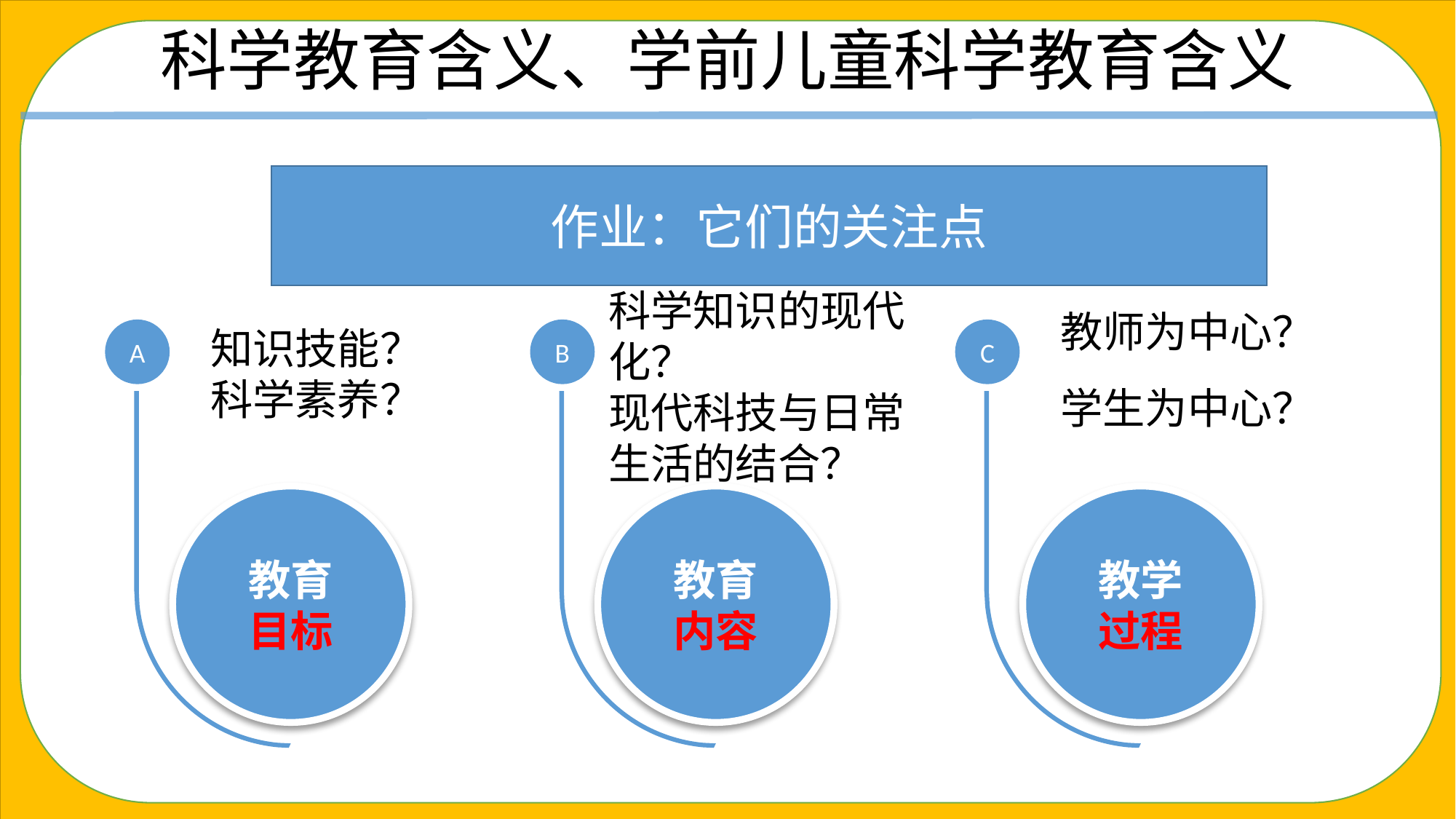

# 科学教育含义、学前儿童科学教育含义
作业：它们的关注点
教师为中心？
学生为中心？
知识技能？
科学素养？
科学知识的现代化？
现代科技与日常生活的结合？
A
B
C

教育
目标
教育
内容
教学
过程